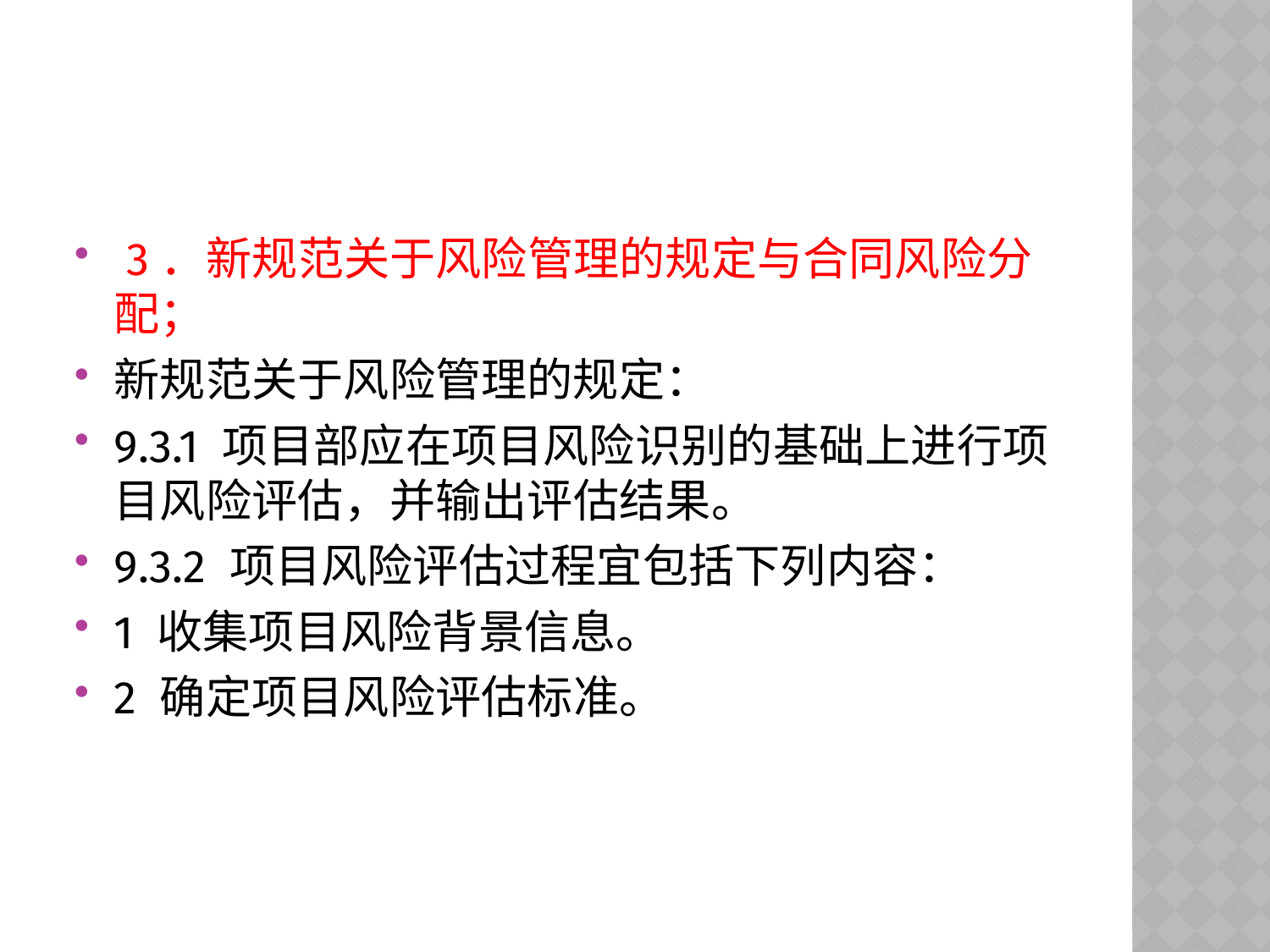

#
 3．新规范关于风险管理的规定与合同风险分配；
新规范关于风险管理的规定：
9.3.1 项目部应在项目风险识别的基础上进行项目风险评估，并输出评估结果。
9.3.2 项目风险评估过程宜包括下列内容：
1 收集项目风险背景信息。
2 确定项目风险评估标准。